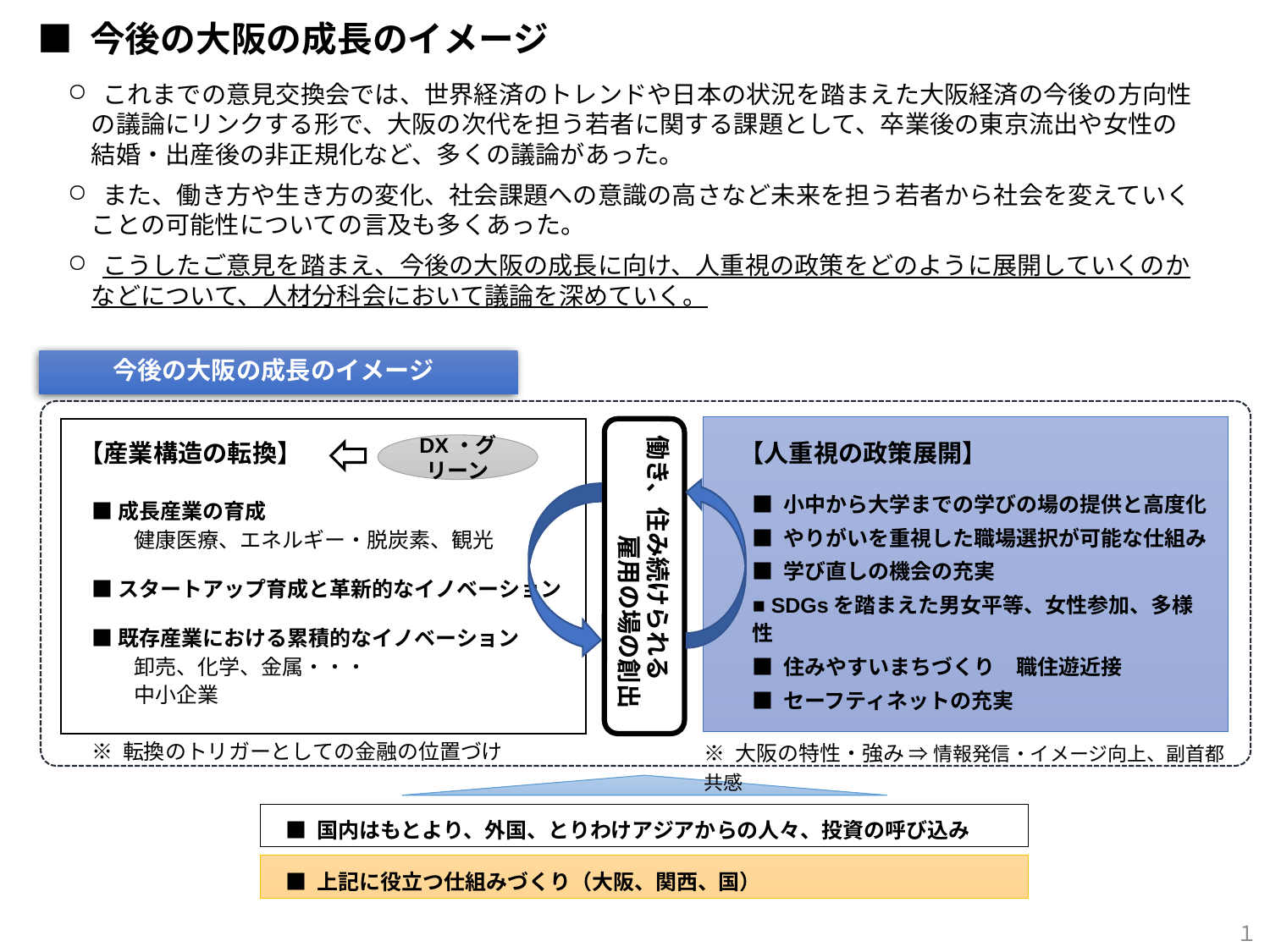

■ 今後の大阪の成長のイメージ
 これまでの意見交換会では、世界経済のトレンドや日本の状況を踏まえた大阪経済の今後の方向性の議論にリンクする形で、大阪の次代を担う若者に関する課題として、卒業後の東京流出や女性の結婚・出産後の非正規化など、多くの議論があった。
 また、働き方や生き方の変化、社会課題への意識の高さなど未来を担う若者から社会を変えていくことの可能性についての言及も多くあった。
 こうしたご意見を踏まえ、今後の大阪の成長に向け、人重視の政策をどのように展開していくのかなどについて、人材分科会において議論を深めていく。
今後の大阪の成長のイメージ

働き、住み続けられる
               雇用の場の創出
【産業構造の転換】

■成長産業の育成
　　健康医療、エネルギー・脱炭素、観光
■スタートアップ育成と革新的なイノベーション
■既存産業における累積的なイノベーション
　　卸売、化学、金属・・・
　　中小企業

【人重視の政策展開】
■ 小中から大学までの学びの場の提供と高度化
■ やりがいを重視した職場選択が可能な仕組み
■ 学び直しの機会の充実
■ SDGsを踏まえた男女平等、女性参加、多様性
■ 住みやすいまちづくり　職住遊近接
■ セーフティネットの充実
DX・グリーン

※ 転換のトリガーとしての金融の位置づけ
※ 大阪の特性・強み ⇒ 情報発信・イメージ向上、副首都共感

■ 国内はもとより、外国、とりわけアジアからの人々、投資の呼び込み
■ 上記に役立つ仕組みづくり（大阪、関西、国）

１